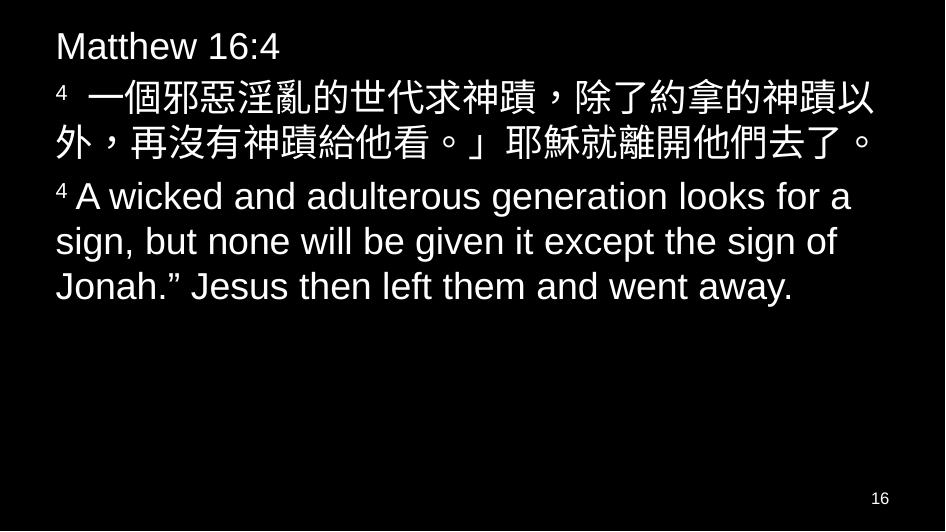

Matthew 16:4
4 一個邪惡淫亂的世代求神蹟，除了約拿的神蹟以外，再沒有神蹟給他看。」耶穌就離開他們去了。
4 A wicked and adulterous generation looks for a sign, but none will be given it except the sign of Jonah.” Jesus then left them and went away.

16